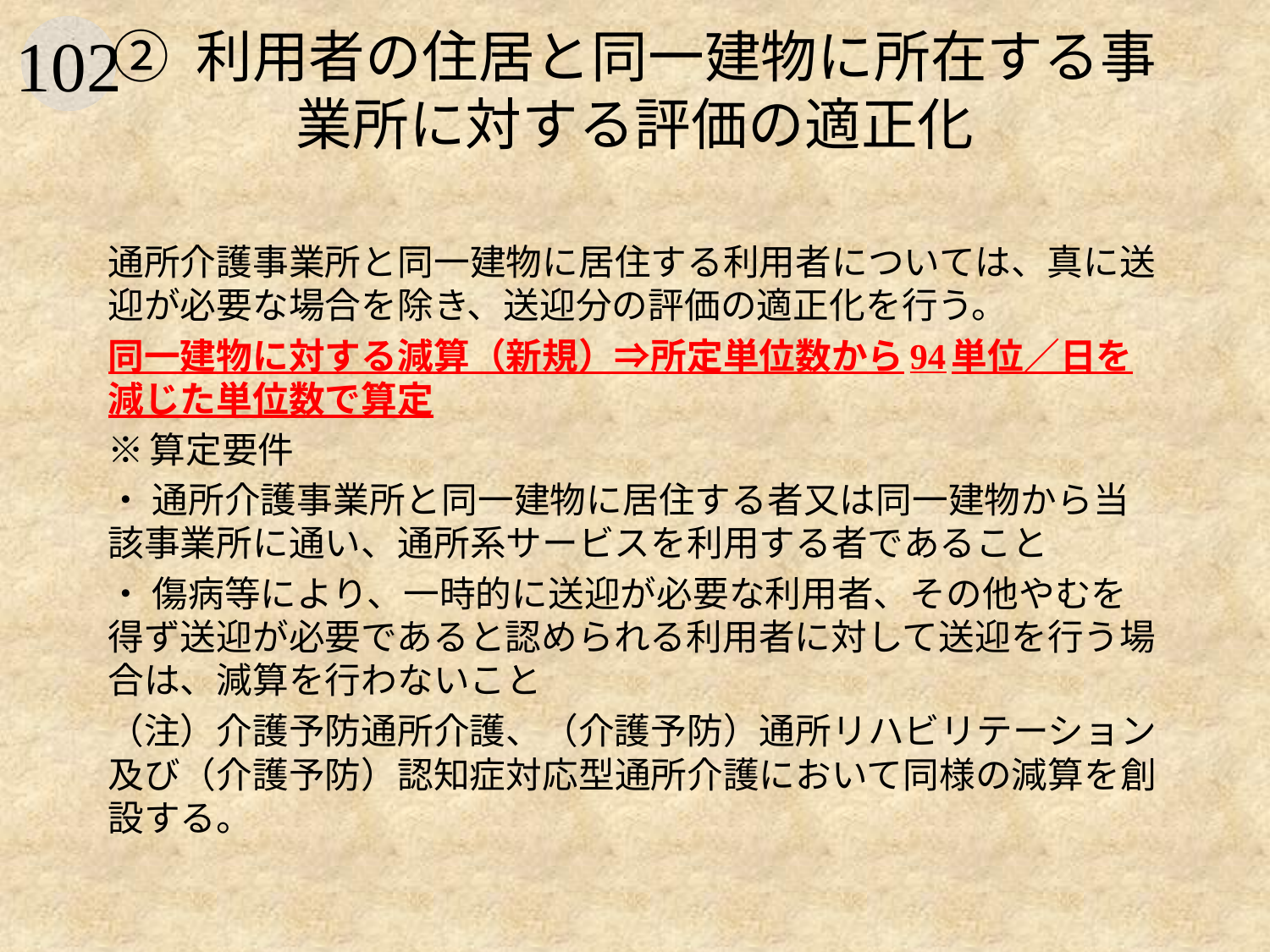

# ② 利用者の住居と同一建物に所在する事業所に対する評価の適正化
通所介護事業所と同一建物に居住する利用者については、真に送迎が必要な場合を除き、送迎分の評価の適正化を行う。
同一建物に対する減算（新規）⇒所定単位数から94単位／日を減じた単位数で算定
※算定要件
・ 通所介護事業所と同一建物に居住する者又は同一建物から当該事業所に通い、通所系サービスを利用する者であること
・ 傷病等により、一時的に送迎が必要な利用者、その他やむを得ず送迎が必要であると認められる利用者に対して送迎を行う場合は、減算を行わないこと
（注）介護予防通所介護、（介護予防）通所リハビリテーション及び（介護予防）認知症対応型通所介護において同様の減算を創設する。